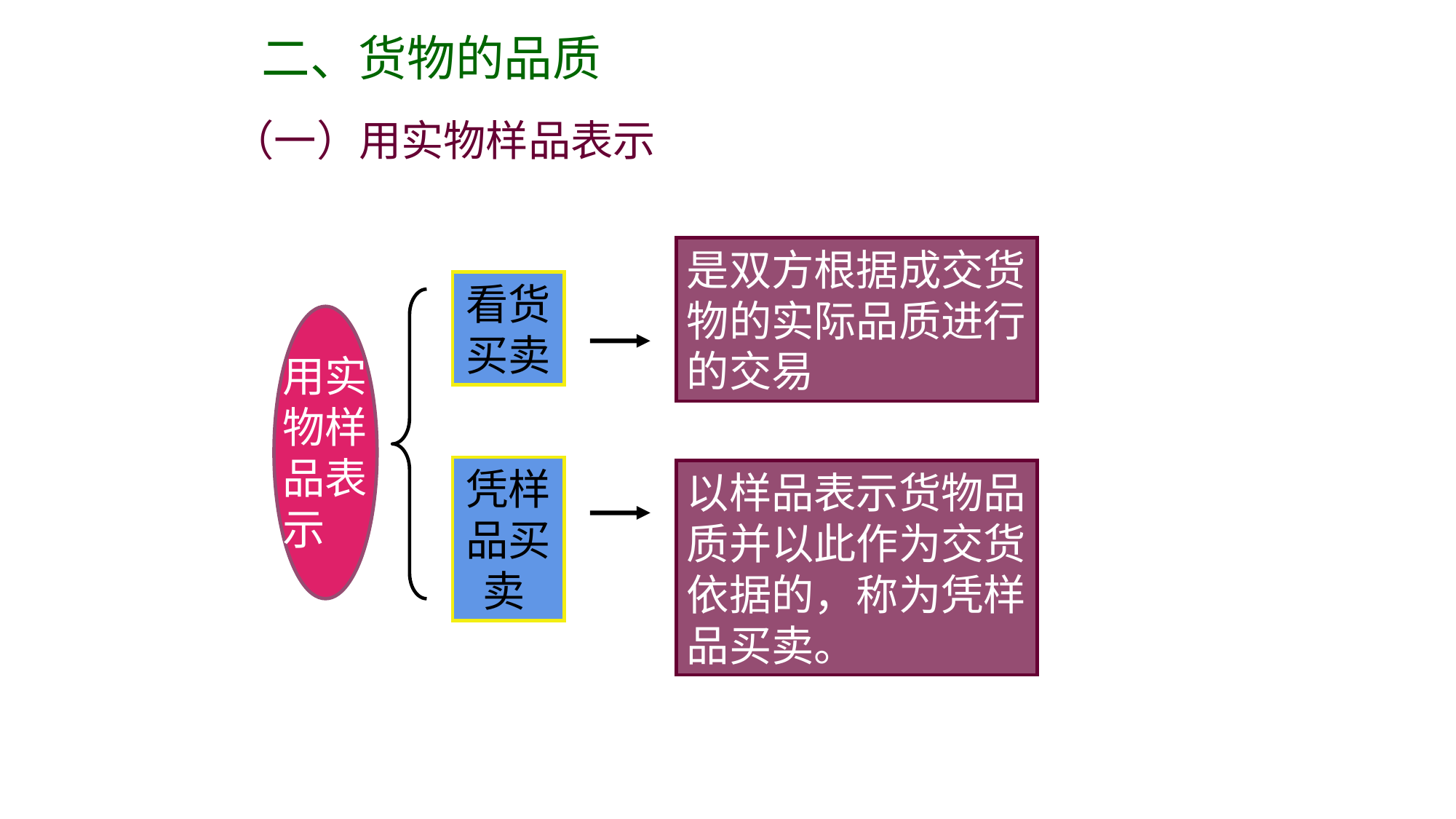

二、货物的品质
（一）用实物样品表示

是双方根据成交货物的实际品质进行的交易

以样品表示货物品质并以此作为交货依据的，称为凭样品买卖。

看货买卖

凭样品买卖

用实物样品表示